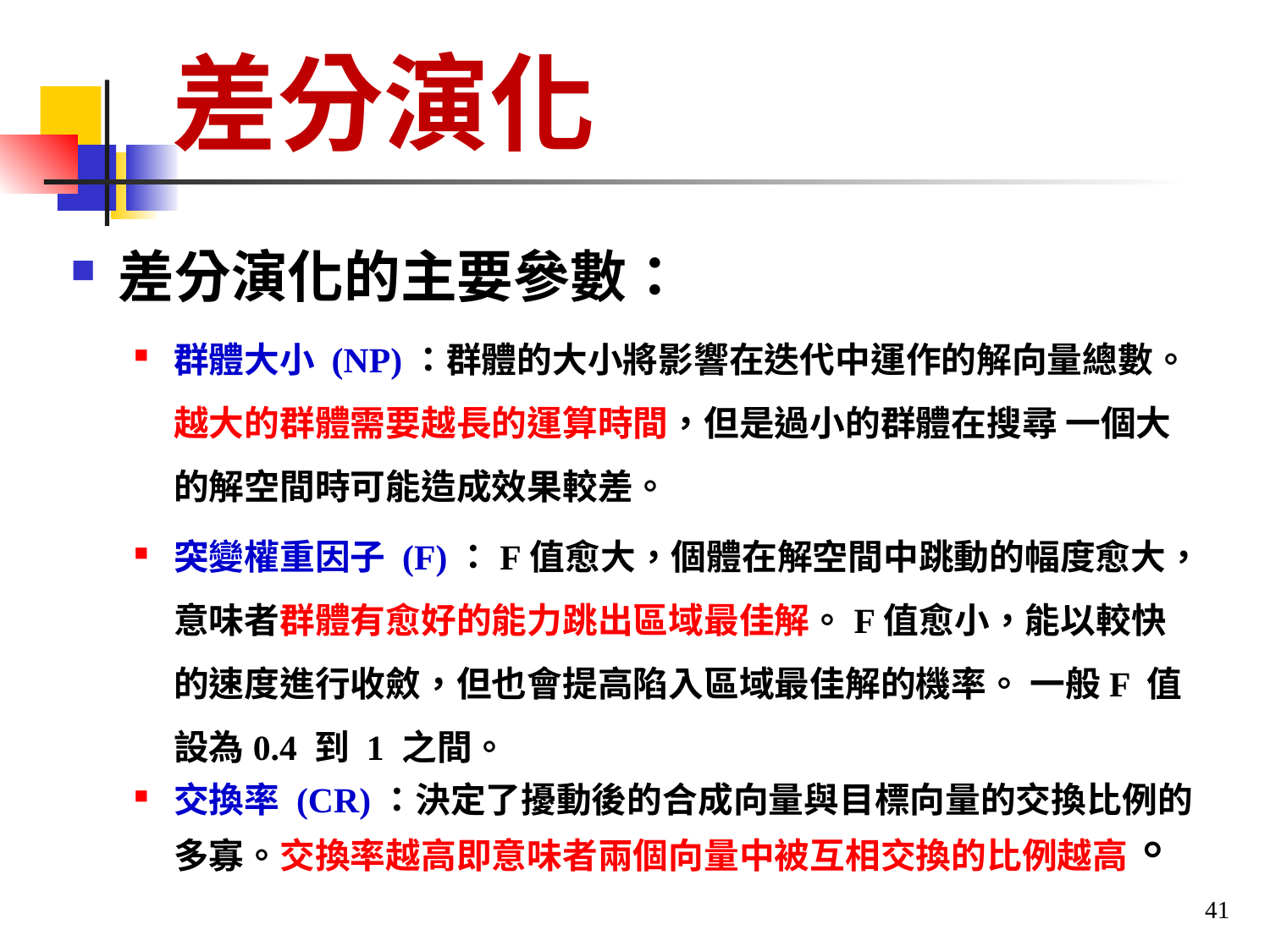

# 差分演化
差分演化的主要參數：
群體大小 (NP)：群體的大小將影響在迭代中運作的解向量總數。越大的群體需要越長的運算時間，但是過小的群體在搜尋 一個大的解空間時可能造成效果較差。
突變權重因子 (F)：F值愈大，個體在解空間中跳動的幅度愈大，意味者群體有愈好的能力跳出區域最佳解。F值愈小，能以較快的速度進行收斂，但也會提高陷入區域最佳解的機率。 一般F 值設為0.4 到 1 之間。
交換率 (CR)：決定了擾動後的合成向量與目標向量的交換比例的多寡。交換率越高即意味者兩個向量中被互相交換的比例越高。

41